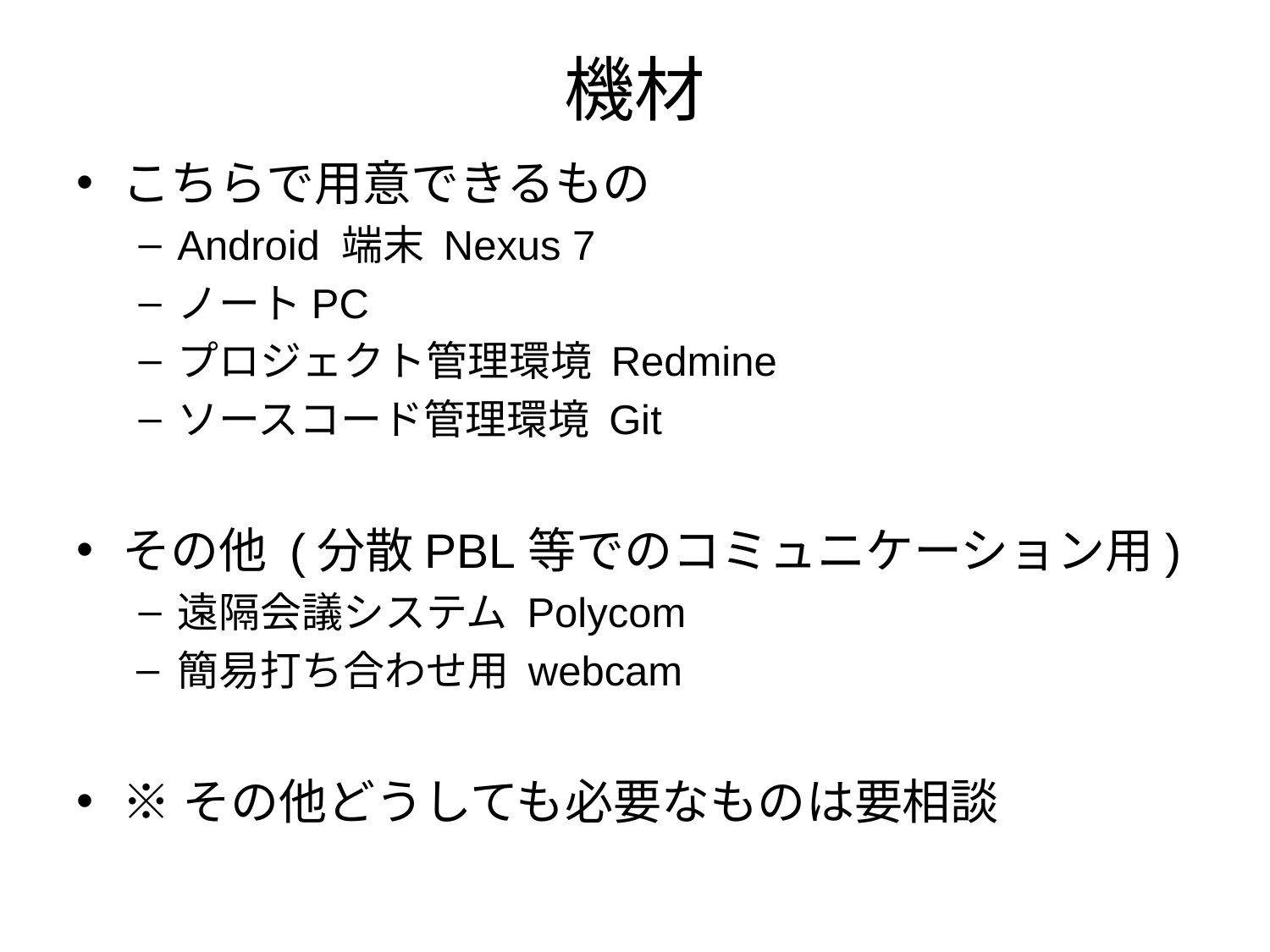

# 機材
こちらで用意できるもの
Android 端末 Nexus 7
ノートPC
プロジェクト管理環境 Redmine
ソースコード管理環境 Git

その他 (分散PBL等でのコミュニケーション用)
遠隔会議システム Polycom
簡易打ち合わせ用 webcam

※その他どうしても必要なものは要相談